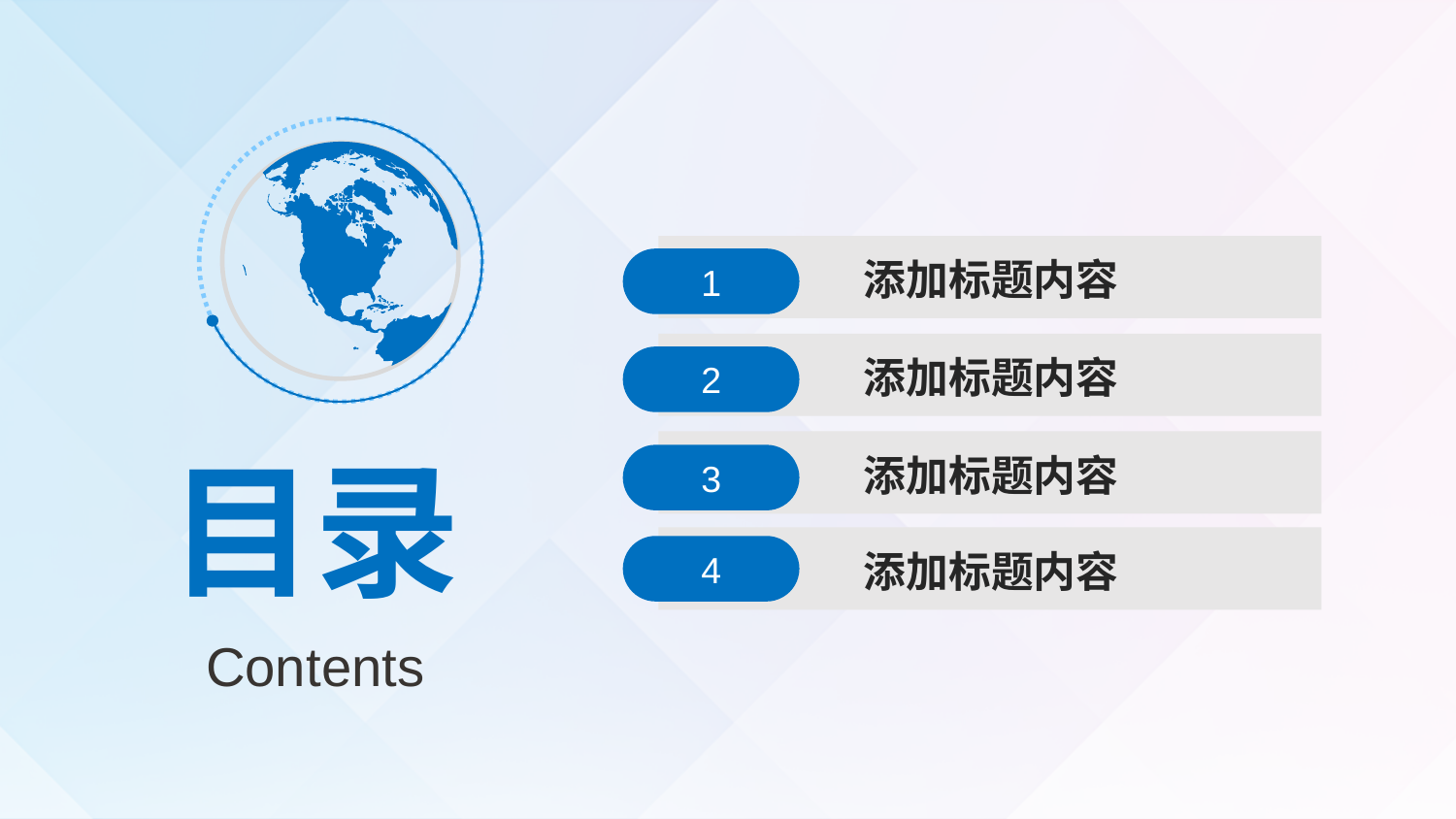

添加标题内容
1

添加标题内容
2

目录
添加标题内容
3

4
添加标题内容
Contents